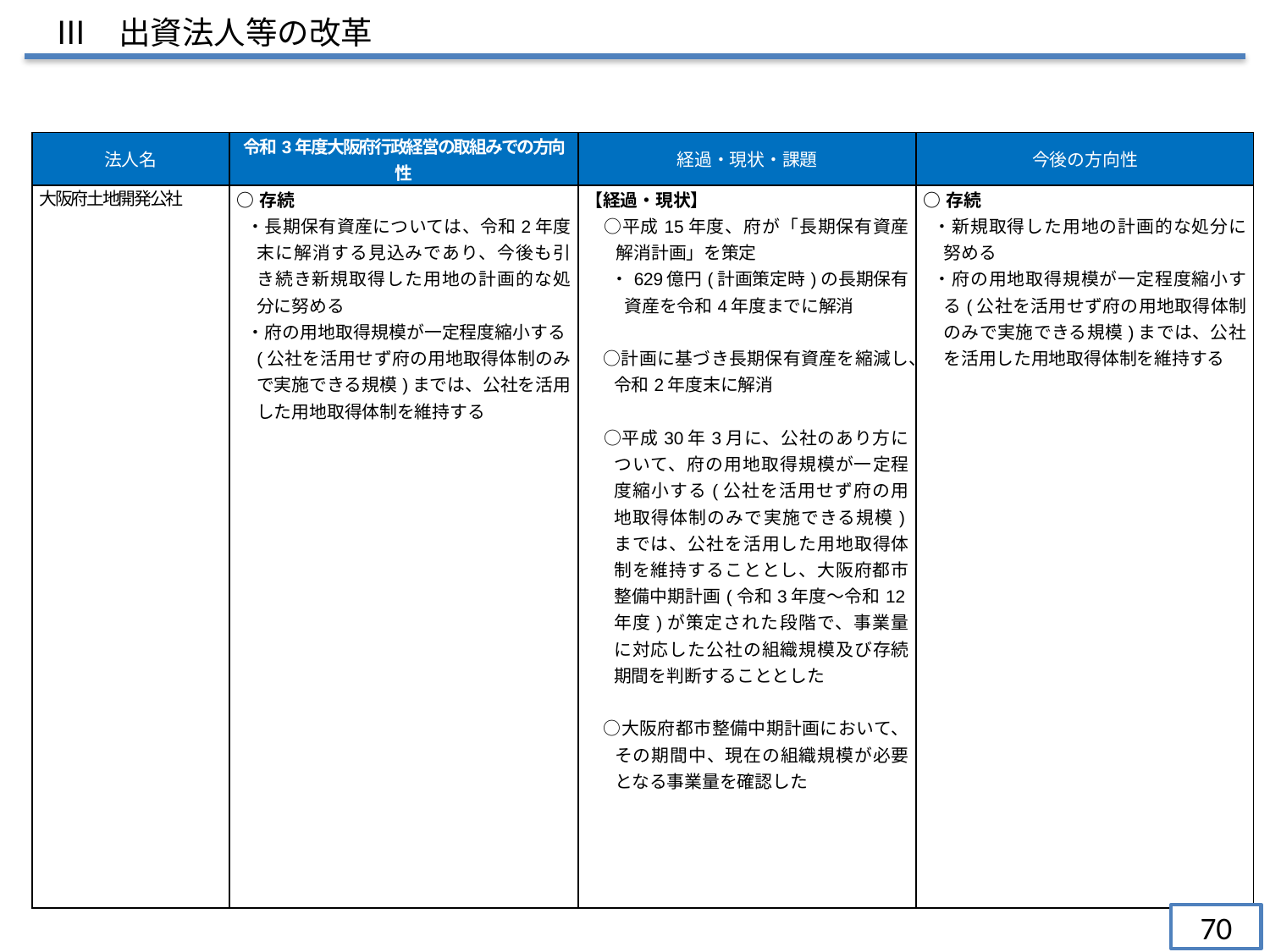

Ⅲ　出資法人等の改革
| 法人名 | 令和3年度大阪府行政経営の取組みでの方向性 | 経過・現状・課題 | 今後の方向性 |
| --- | --- | --- | --- |
| 大阪府土地開発公社 | ○存続 ・長期保有資産については、令和2年度末に解消する見込みであり、今後も引き続き新規取得した用地の計画的な処分に努める ・府の用地取得規模が一定程度縮小する(公社を活用せず府の用地取得体制のみで実施できる規模)までは、公社を活用した用地取得体制を維持する | 【経過・現状】 　○平成15年度、府が「長期保有資産解消計画」を策定 ・629億円(計画策定時)の長期保有資産を令和4年度までに解消 　○計画に基づき長期保有資産を縮減し、令和2年度末に解消 　○平成30年3月に、公社のあり方について、府の用地取得規模が一定程度縮小する(公社を活用せず府の用地取得体制のみで実施できる規模)までは、公社を活用した用地取得体制を維持することとし、大阪府都市整備中期計画(令和3年度～令和12年度)が策定された段階で、事業量に対応した公社の組織規模及び存続期間を判断することとした 　○大阪府都市整備中期計画において、その期間中、現在の組織規模が必要となる事業量を確認した | ○存続 ・新規取得した用地の計画的な処分に努める ・府の用地取得規模が一定程度縮小する(公社を活用せず府の用地取得体制のみで実施できる規模)までは、公社を活用した用地取得体制を維持する |
70